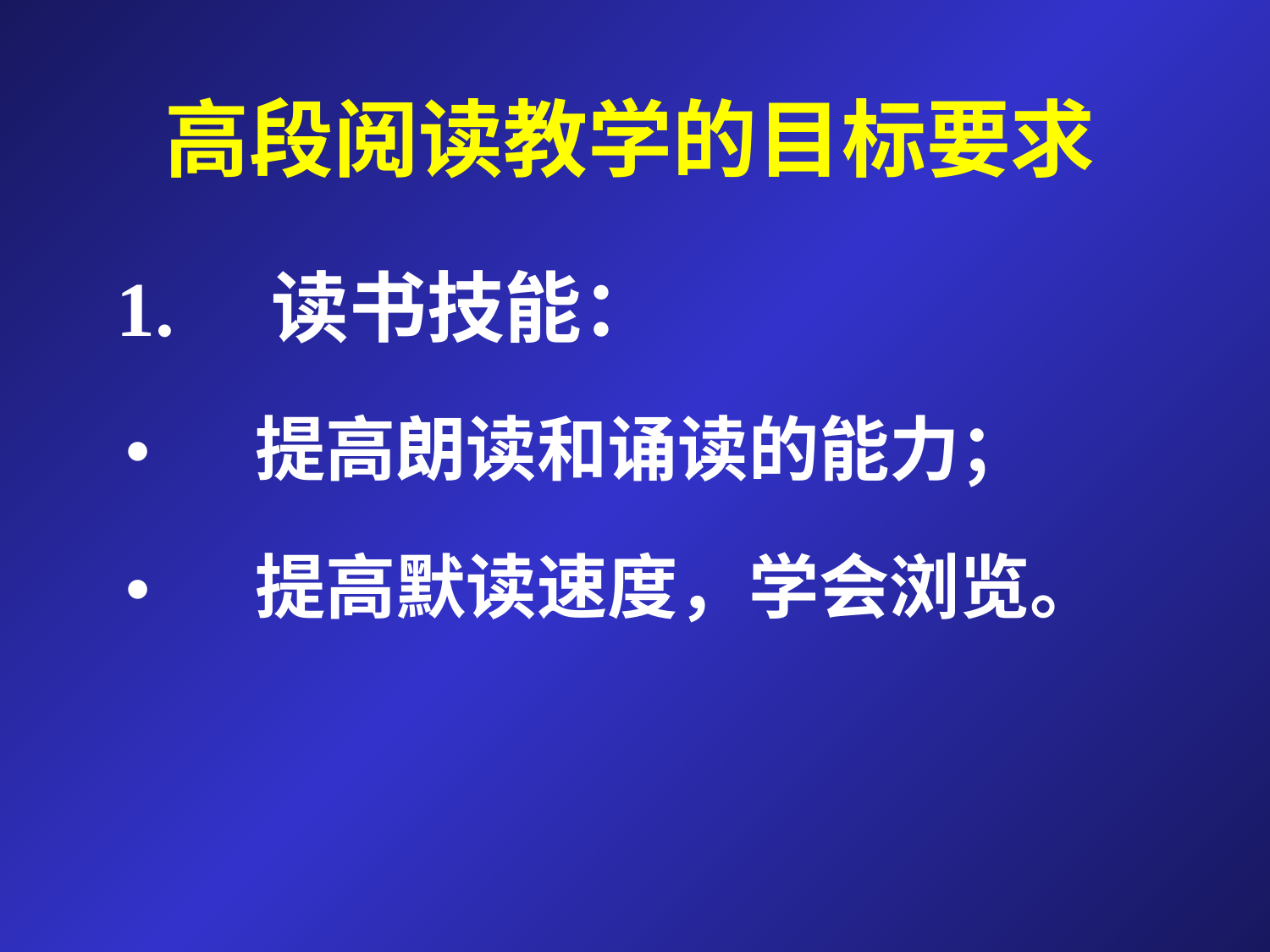

# 高段阅读教学的目标要求
  1.    读书技能：
   •     提高朗读和诵读的能力；
   •     提高默读速度，学会浏览。